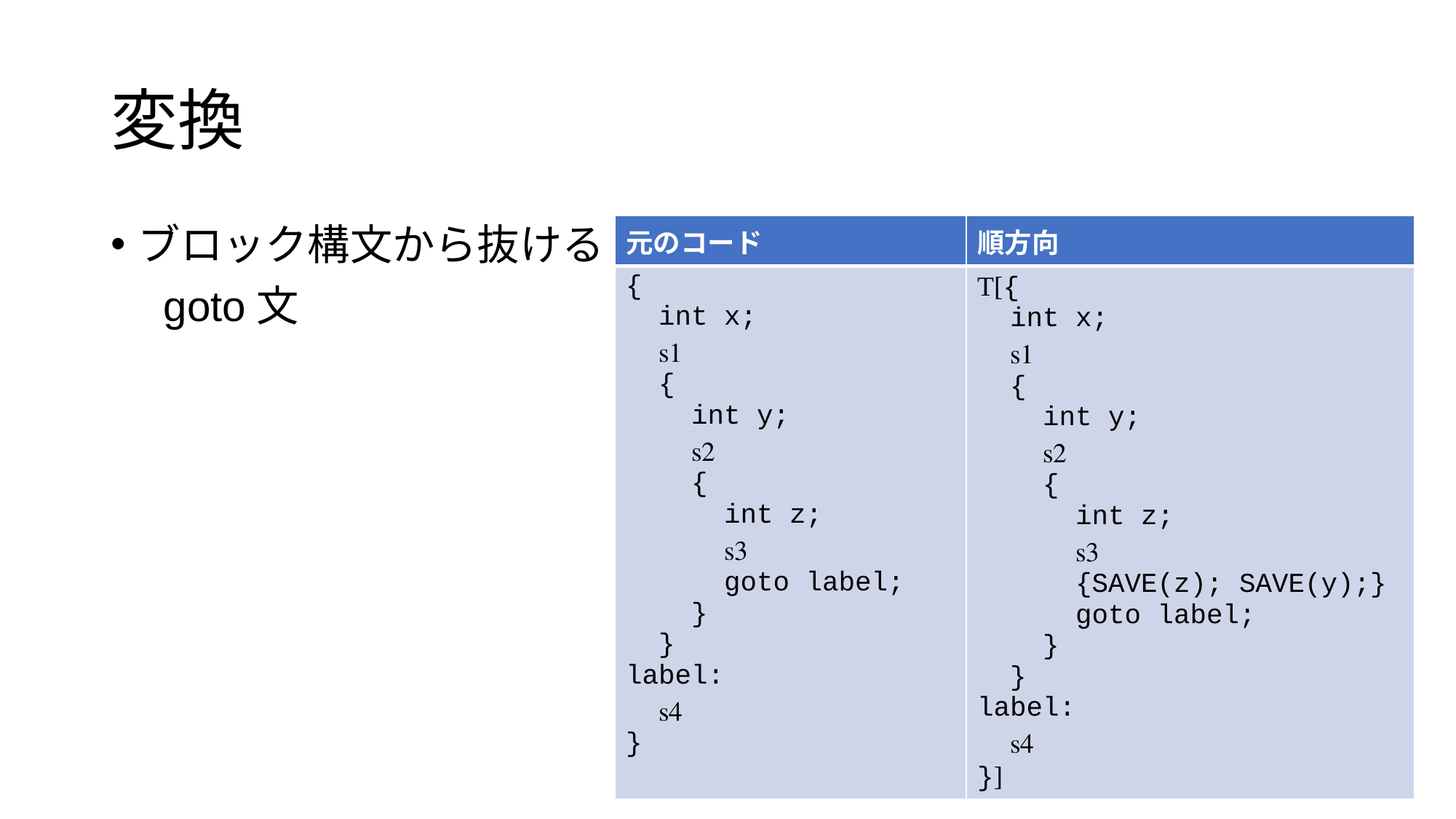

# 変換
| 元のコード | 順方向 |
| --- | --- |
| { int x; s1 { int y; s2 { int z; s3 goto label; } } label: s4 } | T[{ int x; s1 { int y; s2 { int z; s3 {SAVE(z); SAVE(y);} goto label; } } label: s4 }] |
ブロック構文から抜ける
　goto文